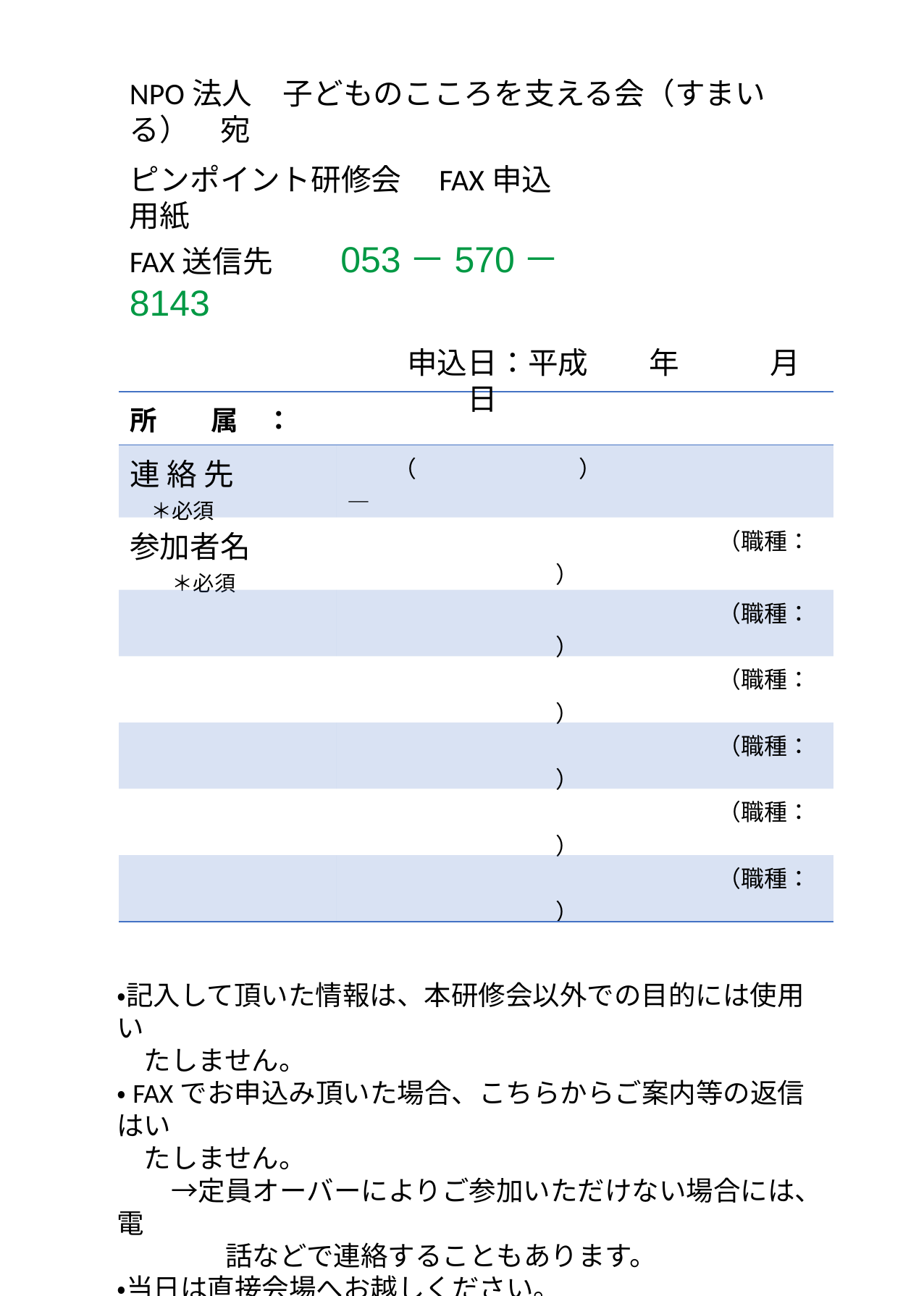

NPO法人　子どものこころを支える会（すまいる）　宛
ピンポイント研修会　FAX申込用紙
FAX送信先　　053－570－8143
　申込日：平成　　年　　　月　　　日
| 所　　属　： |  |
| --- | --- |
| 連 絡 先 　＊必須 | （　　　　　　　）　　　　　　　　　― |
| 参加者名 　　＊必須 | （職種：　　　　　　　　　） |
|  | （職種：　　　　　　　　　） |
|  | （職種：　　　　　　　　　） |
|  | （職種：　　　　　　　　　） |
|  | （職種：　　　　　　　　　） |
|  | （職種：　　　　　　　　　） |
・記入して頂いた情報は、本研修会以外での目的には使用い
　たしません。
・FAXでお申込み頂いた場合、こちらからご案内等の返信はい
　たしません。
　　→定員オーバーによりご参加いただけない場合には、電
　　　　話などで連絡することもあります。
・当日は直接会場へお越しください。